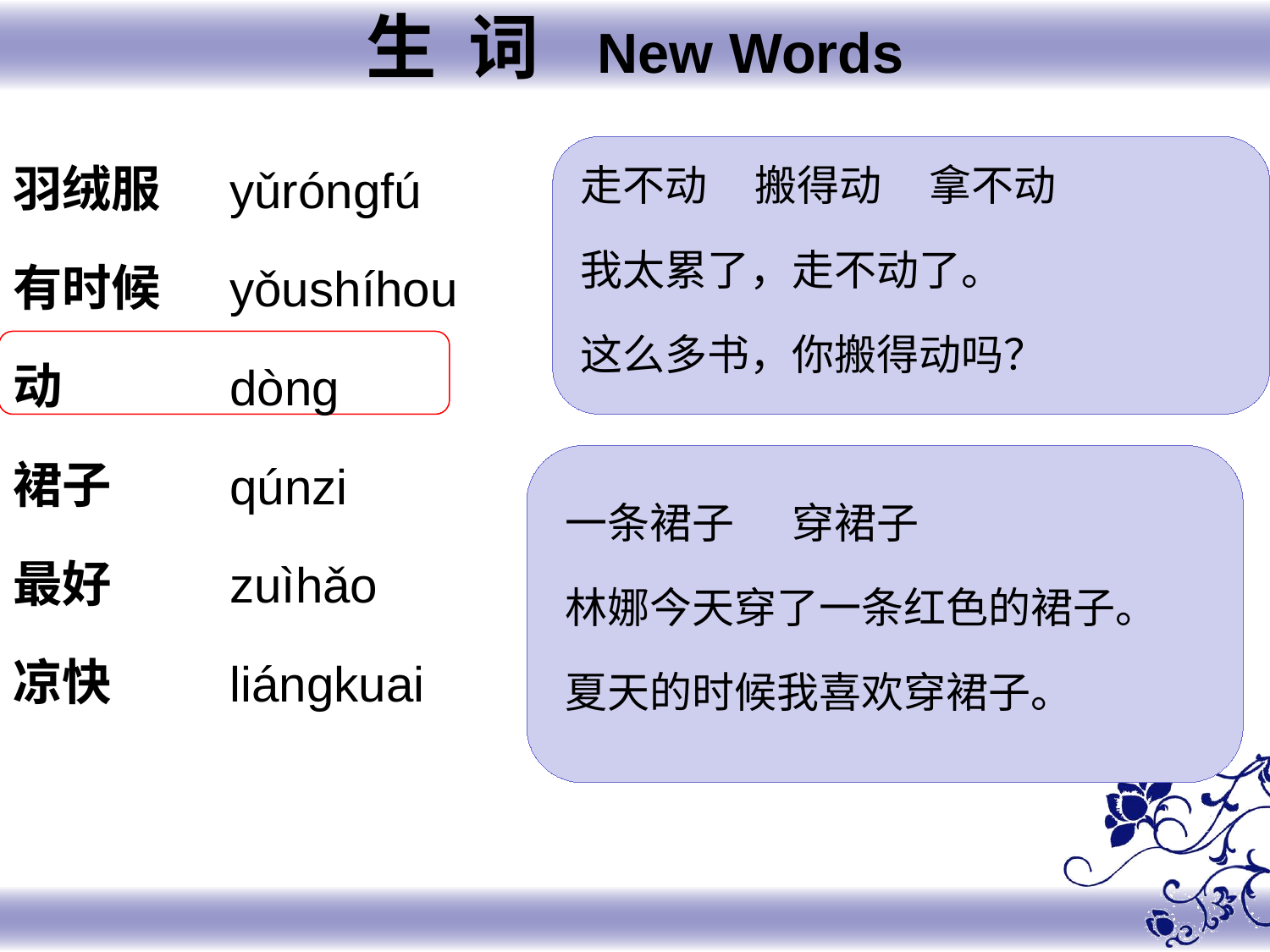

生  词   New Words
羽绒服
有时候
动
裙子
最好
凉快

yǔróngfú
yǒushíhou
dòng
qúnzi
zuìhǎo
liángkuai
走不动     搬得动     拿不动
我太累了，走不动了。
这么多书，你搬得动吗？

一条裙子      穿裙子
林娜今天穿了一条红色的裙子。
夏天的时候我喜欢穿裙子。